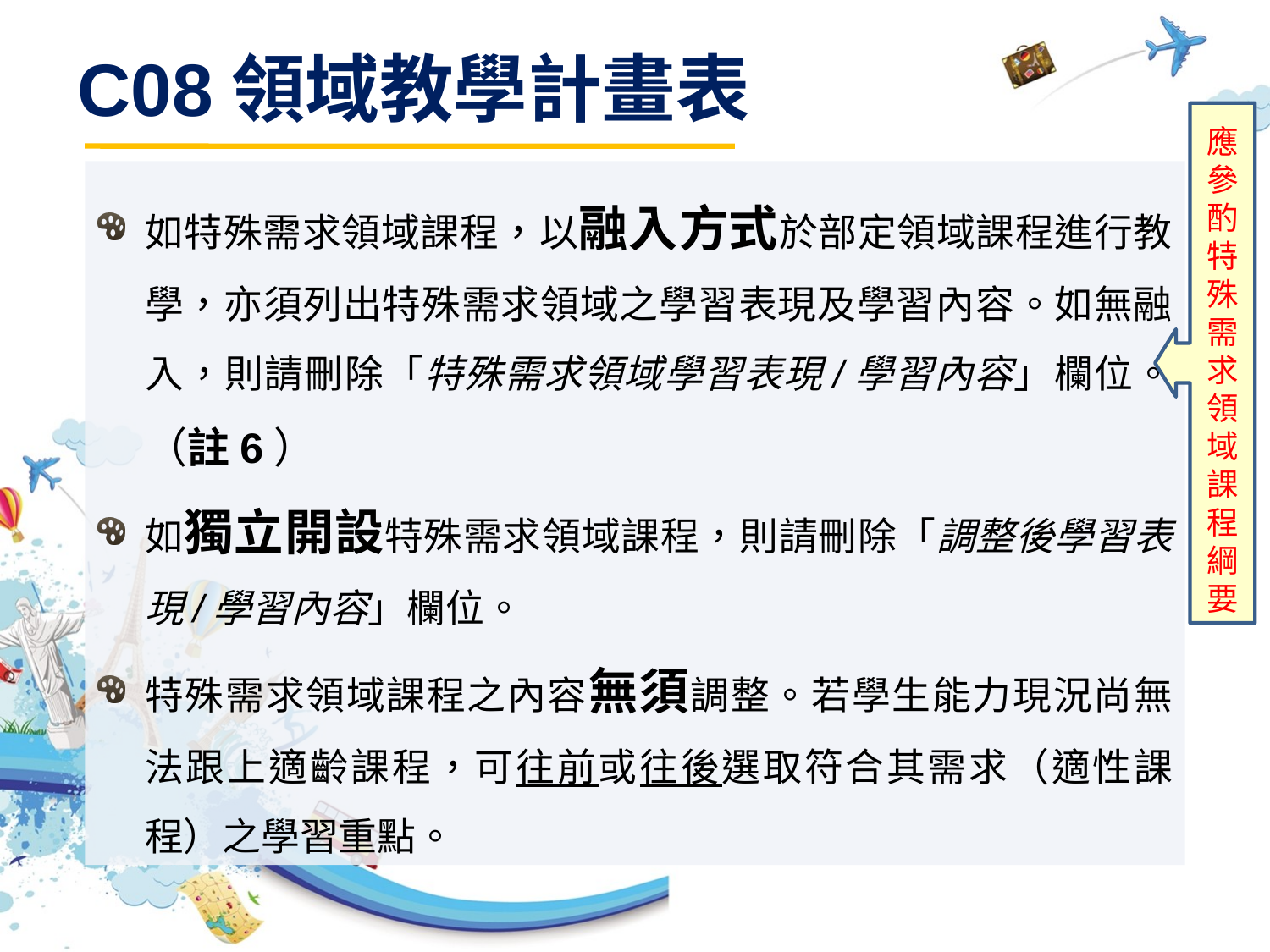

C08領域教學計畫表
如特殊需求領域課程，以融入方式於部定領域課程進行教學，亦須列出特殊需求領域之學習表現及學習內容。如無融入，則請刪除「特殊需求領域學習表現/學習內容」欄位。（註6）
如獨立開設特殊需求領域課程，則請刪除「調整後學習表現/學習內容」欄位。
特殊需求領域課程之內容無須調整。若學生能力現況尚無法跟上適齡課程，可往前或往後選取符合其需求（適性課程）之學習重點。
應參酌特殊需求領域課程綱要